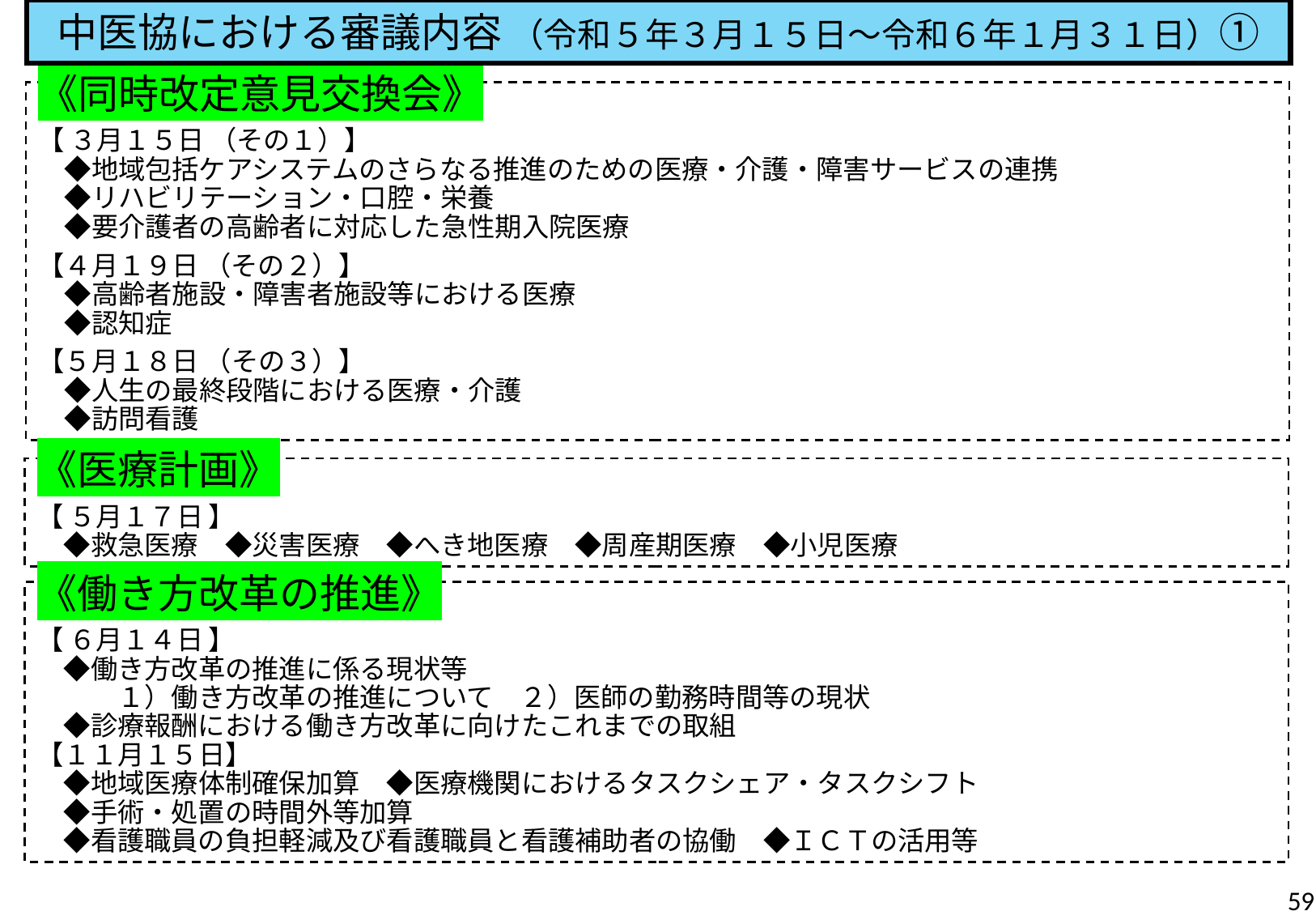

中医協における審議内容 （令和５年３月１５日～令和６年１月３１日）①
《同時改定意見交換会》
【 ３月１５日 （その１）】
　◆地域包括ケアシステムのさらなる推進のための医療・介護・障害サービスの連携
　◆リハビリテーション・口腔・栄養
　◆要介護者の高齢者に対応した急性期入院医療
【４月１９日 （その２）】
　◆高齢者施設・障害者施設等における医療
　◆認知症
【５月１８日 （その３）】
　◆人生の最終段階における医療・介護
　◆訪問看護
《医療計画》
【 ５月１７日 】
　◆救急医療　◆災害医療　◆へき地医療　◆周産期医療　◆小児医療
《働き方改革の推進》
【 ６月１４日 】
　◆働き方改革の推進に係る現状等
　　　１）働き方改革の推進について　２）医師の勤務時間等の現状
　◆診療報酬における働き方改革に向けたこれまでの取組
【１１月１５日】
　◆地域医療体制確保加算　◆医療機関におけるタスクシェア・タスクシフト
　◆手術・処置の時間外等加算
　◆看護職員の負担軽減及び看護職員と看護補助者の協働　◆ＩＣＴの活用等
59